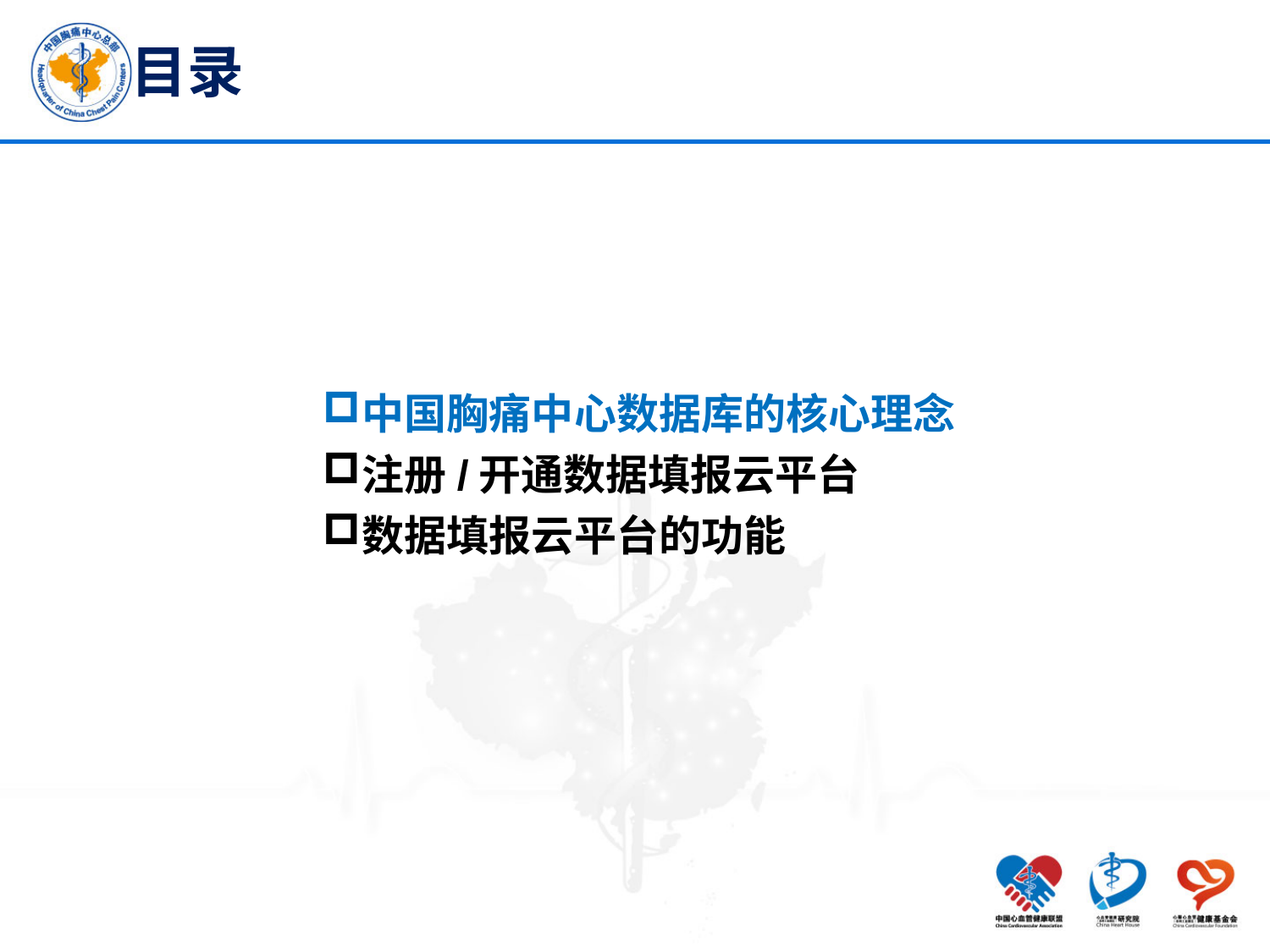

# 目录
中国胸痛中心数据库的核心理念
注册/开通数据填报云平台
数据填报云平台的功能